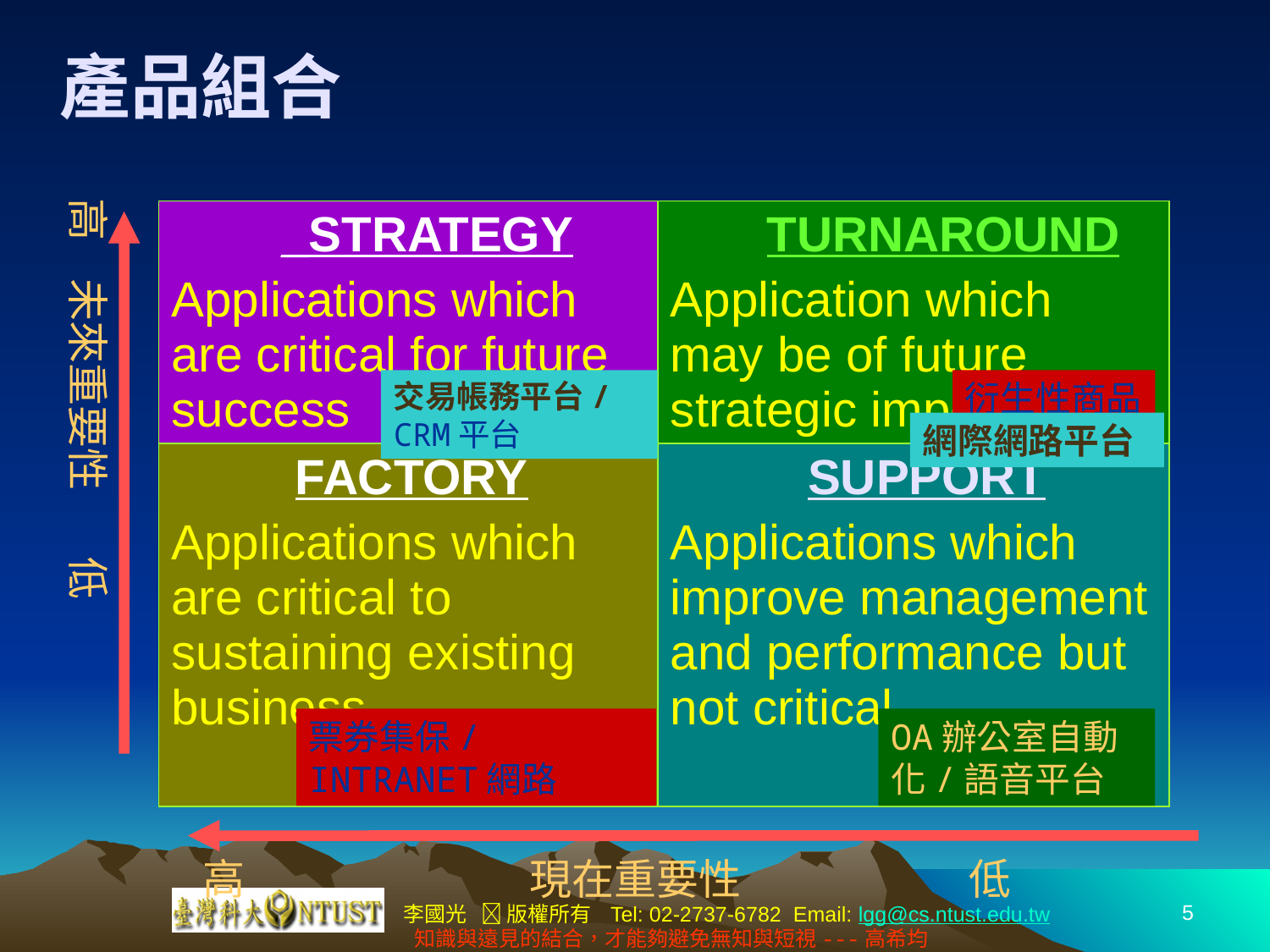

產品組合

高    未來重要性       低
| \_STRATEGY Applications which are critical for future success | TURNAROUND Application which may be of future strategic importance |
| --- | --- |
| FACTORY Applications which are critical to sustaining existing business | SUPPORT Applications which improve management and performance but not critical |

交易帳務平台/ CRM平台
衍生性商品
網際網路平台
票券集保/ INTRANET網路
OA辦公室自動化/語音平台

高                              現在重要性                        低
5